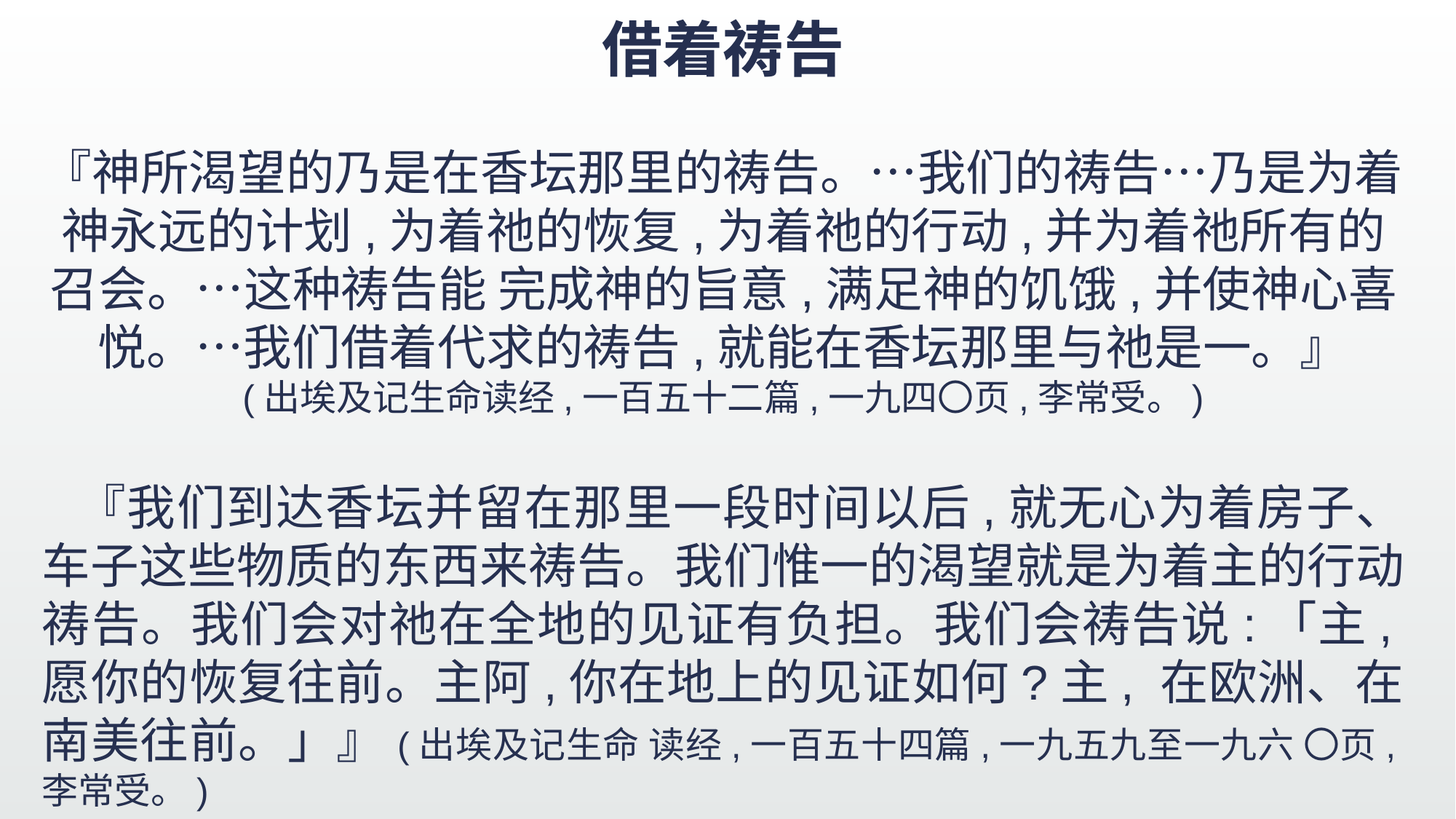

借着祷告

『神所渴望的乃是在香坛那里的祷告。⋯我们的祷告⋯乃是为着神永远的计划,为着祂的恢复,为着祂的行动,并为着祂所有的召会。⋯这种祷告能 完成神的旨意,满足神的饥饿,并使神心喜悦。⋯我们借着代求的祷告,就能在香坛那里与祂是一。』
(出埃及记生命读经,一百五十二篇,一九四〇页,李常受。)

  『我们到达香坛并留在那里一段时间以后,就无心为着房子、车子这些物质的东西来祷告。我们惟一的渴望就是为着主的行动祷告。我们会对祂在全地的见证有负担。我们会祷告说:「主,愿你的恢复往前。主阿,你在地上的见证如何?主, 在欧洲、在南美往前。」』(出埃及记生命 读经,一百五十四篇,一九五九至一九六 〇页,李常受。)